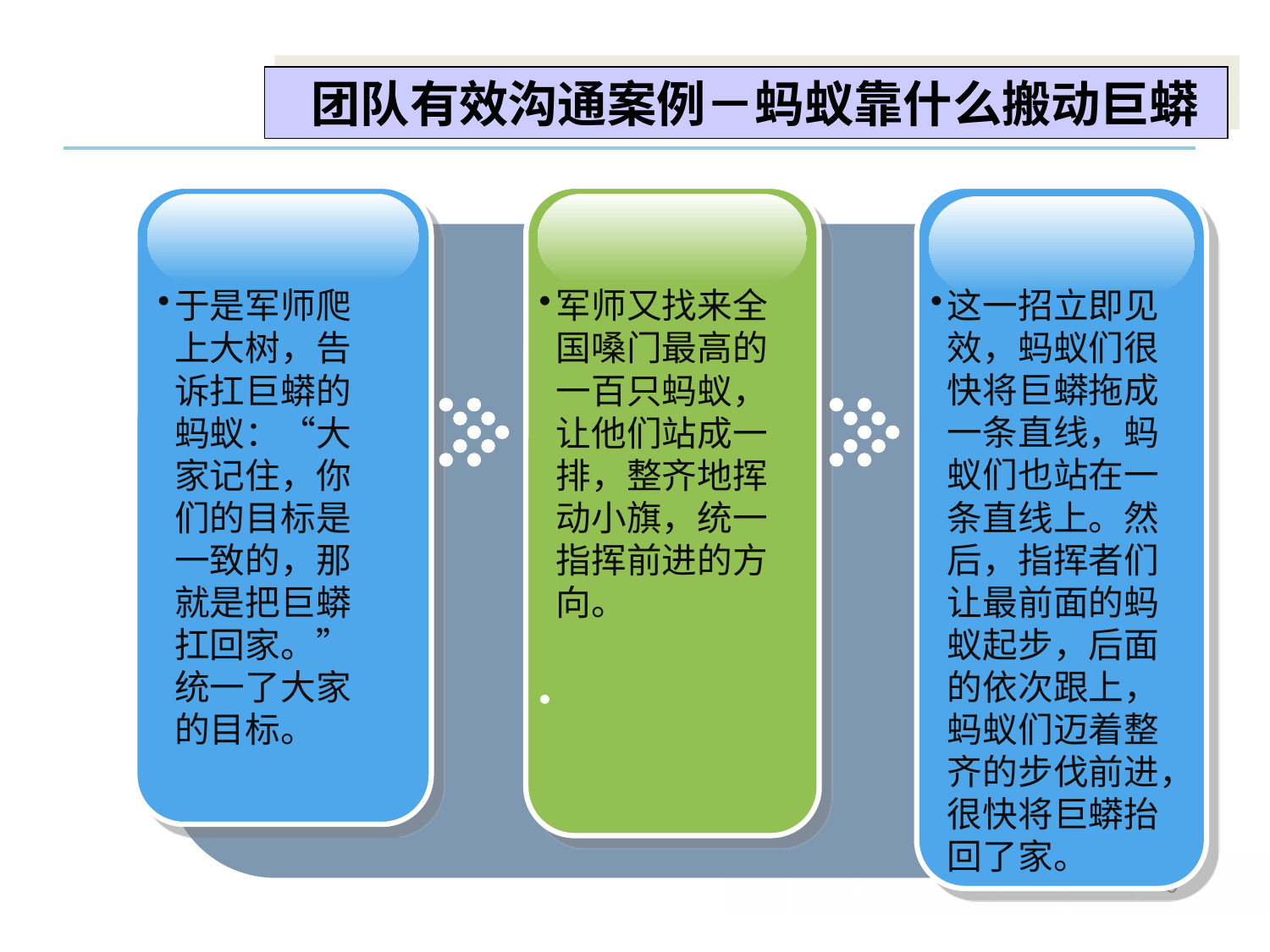

团队有效沟通案例－蚂蚁靠什么搬动巨蟒

于是军师爬上大树，告诉扛巨蟒的蚂蚁：“大家记住，你们的目标是一致的，那就是把巨蟒扛回家。”统一了大家的目标。

军师又找来全国嗓门最高的一百只蚂蚁，让他们站成一排，整齐地挥动小旗，统一指挥前进的方向。

这一招立即见效，蚂蚁们很快将巨蟒拖成一条直线，蚂蚁们也站在一条直线上。然后，指挥者们让最前面的蚂蚁起步，后面的依次跟上，蚂蚁们迈着整齐的步伐前进，很快将巨蟒抬回了家。